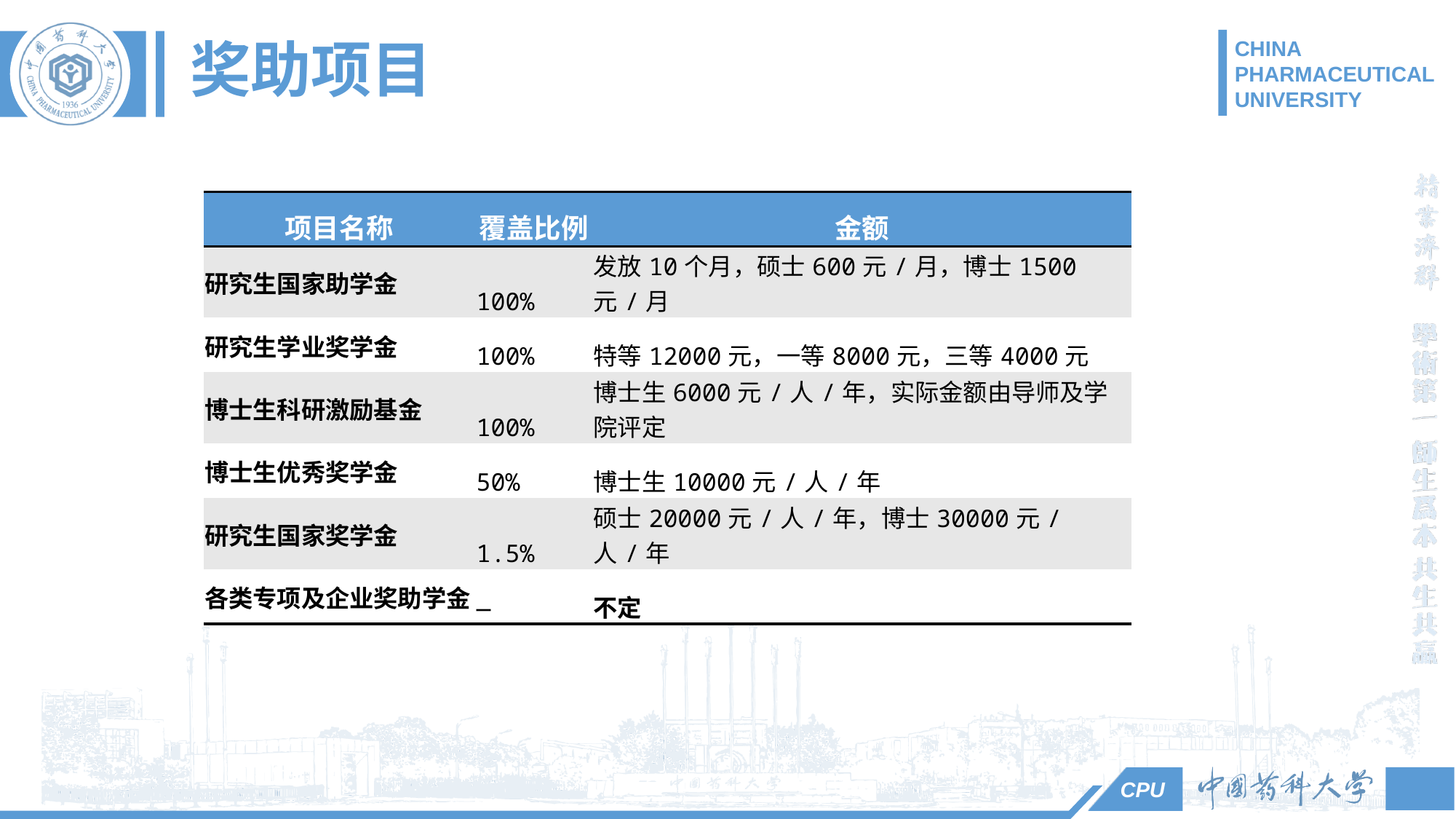

# 奖助项目
1
| 项目名称 | 覆盖比例 | 金额 |
| --- | --- | --- |
| 研究生国家助学金 | 100% | 发放10个月，硕士600元/月，博士1500元/月 |
| 研究生学业奖学金 | 100% | 特等12000元，一等8000元，三等4000元 |
| 博士生科研激励基金 | 100% | 博士生6000元/人/年，实际金额由导师及学院评定 |
| 博士生优秀奖学金 | 50% | 博士生10000元/人/年 |
| 研究生国家奖学金 | 1.5% | 硕士20000元/人/年，博士30000元/人/年 |
| 各类专项及企业奖助学金 | — | 不定 |
27